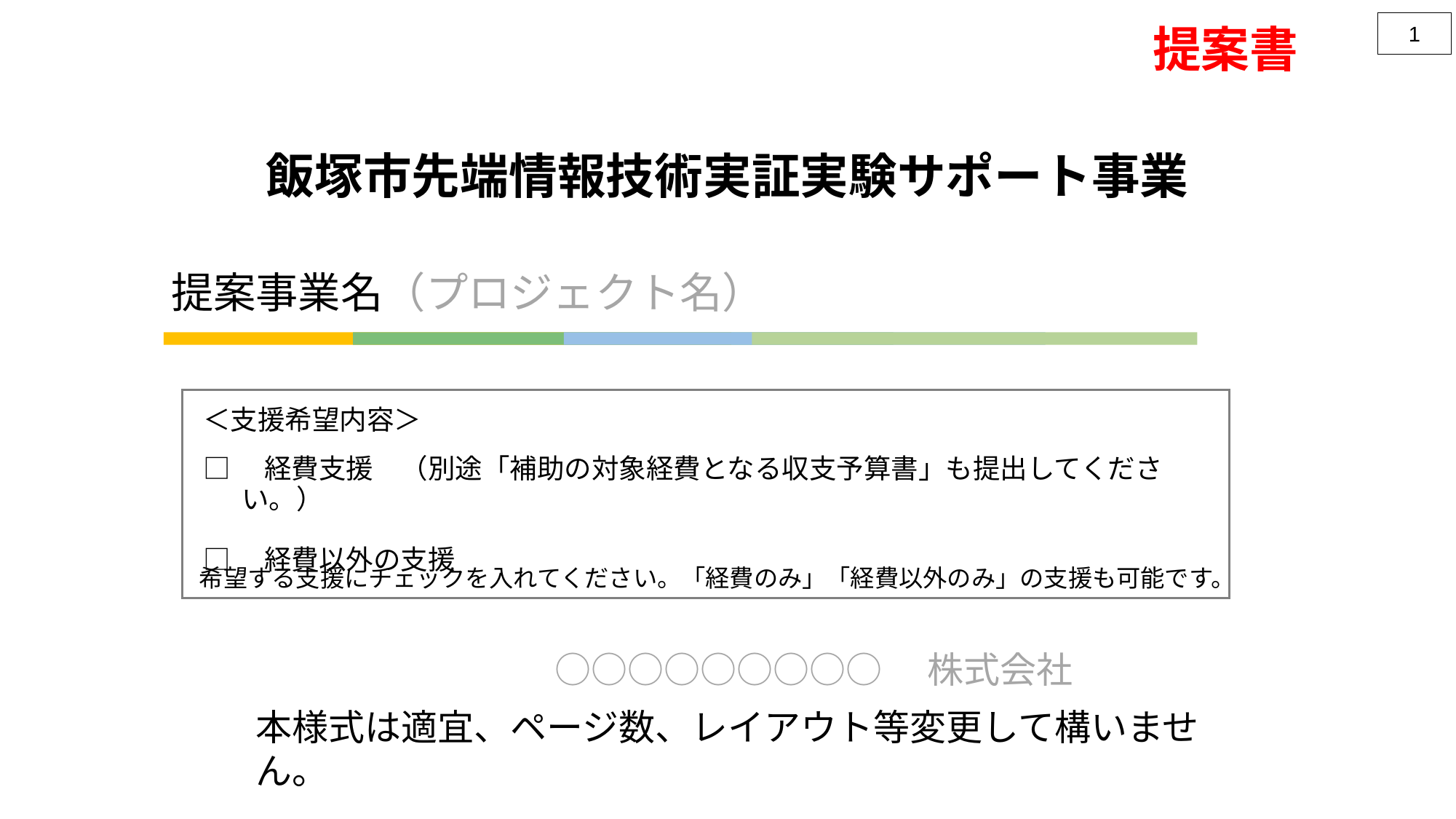

1
提案書
飯塚市先端情報技術実証実験サポート事業
提案事業名（プロジェクト名）

＜支援希望内容＞
□　経費支援　（別途「補助の対象経費となる収支予算書」も提出してください。）

□　経費以外の支援
希望する支援にチェックを入れてください。「経費のみ」「経費以外のみ」の支援も可能です。
○○○○○○○○○　株式会社
本様式は適宜、ページ数、レイアウト等変更して構いません。